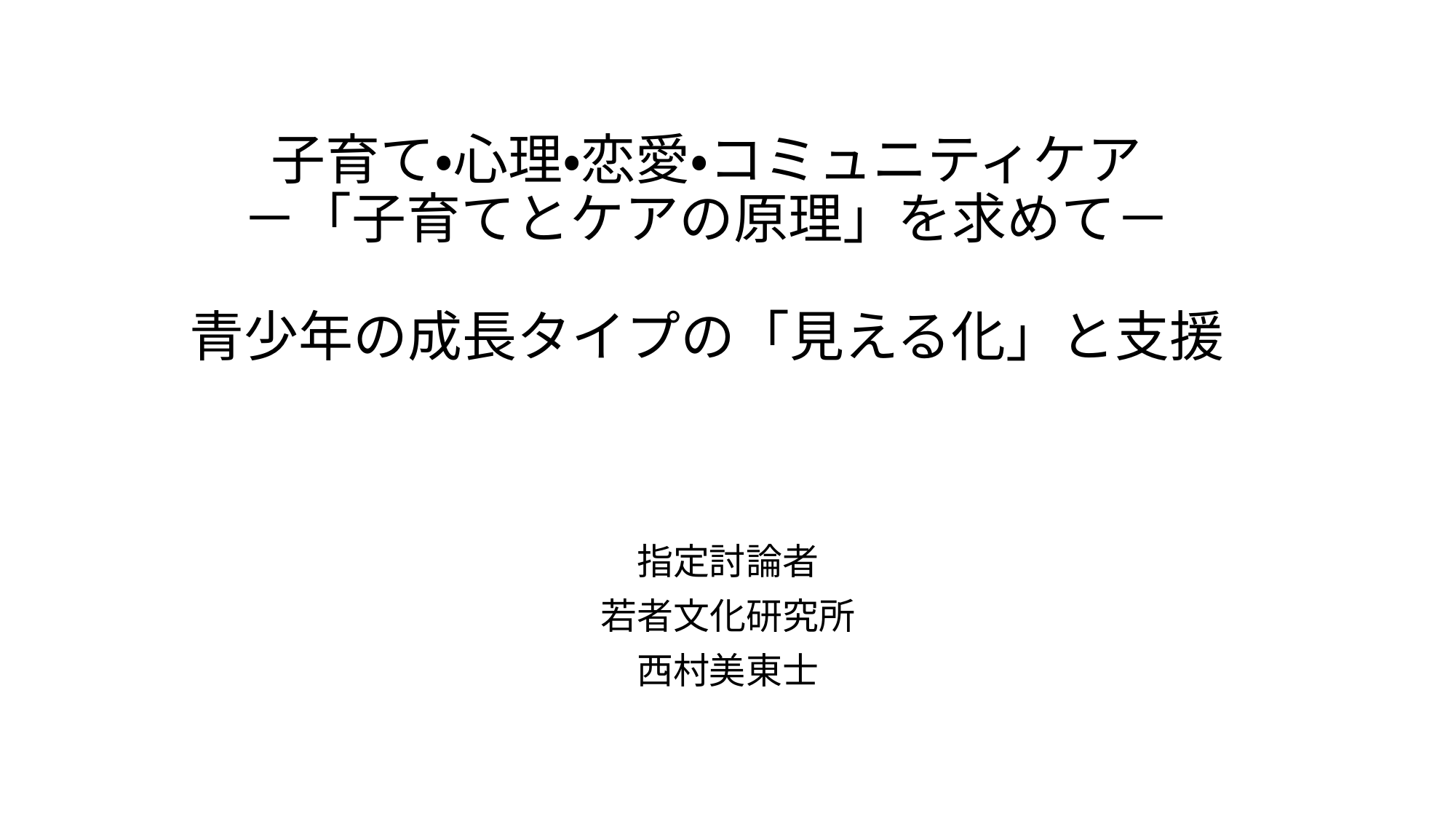

# 子育て・心理・恋愛・コミュニティケア －「子育てとケアの原理」を求めて－ 青少年の成長タイプの「見える化」と支援
指定討論者
若者文化研究所
西村美東士